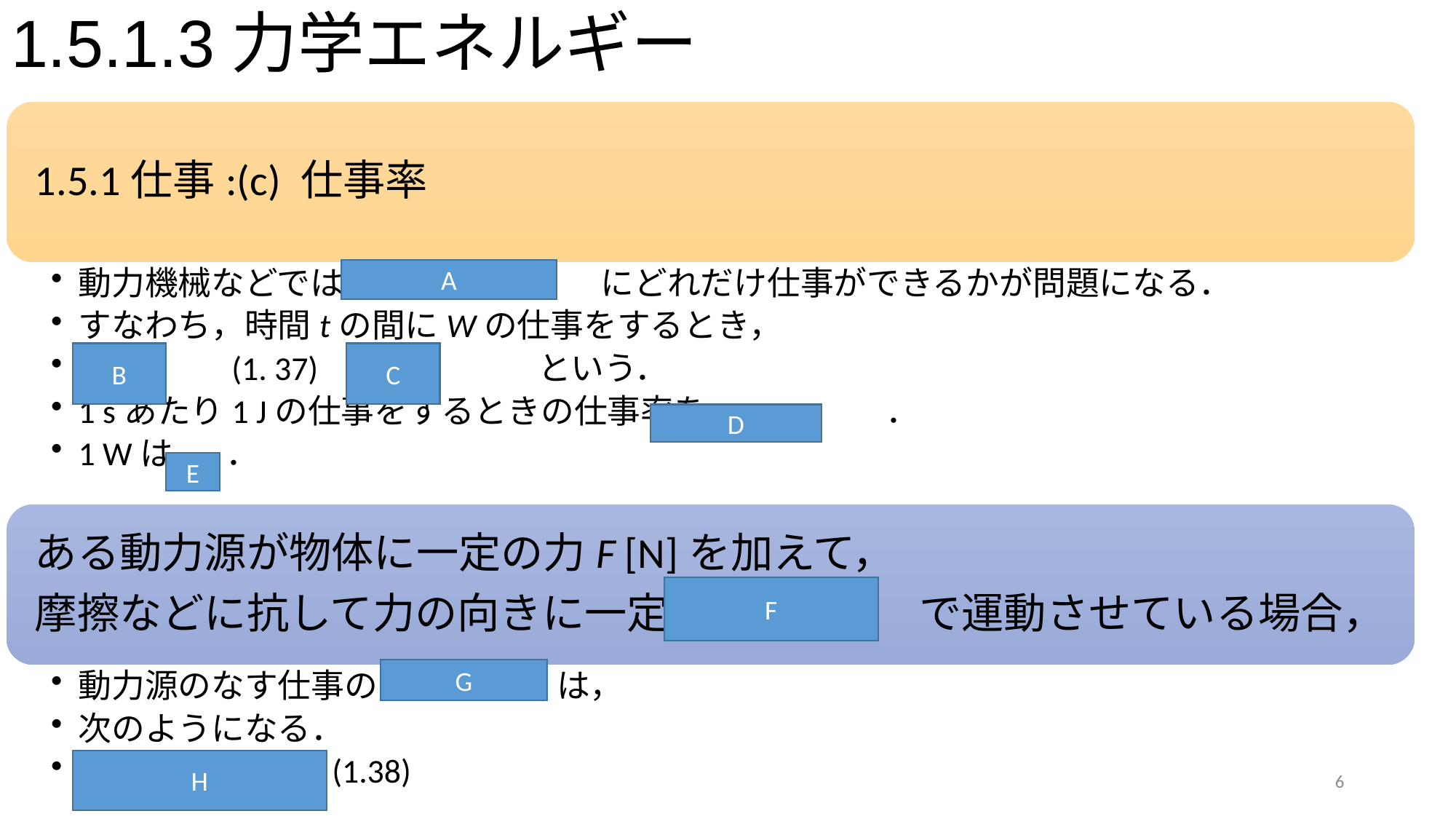

# 1.5.1.3力学エネルギー
1.5.1仕事:(c) 仕事率
動力機械などでは，                              にどれだけ仕事ができるかが問題になる．
すなわち，時間tの間にWの仕事をするとき，
     　　　(1. 37)　：を               という．
1 sあたり1 Jの仕事をするときの仕事率を                        ．
1 Wは       ．
ある動力源が物体に一定の力F [N]を加えて，
摩擦などに抗して力の向きに一定の                      で運動させている場合，
動力源のなす仕事の                        は，
次のようになる．
                                  (1.38)
A
B
C
D
E
F
G
H
6